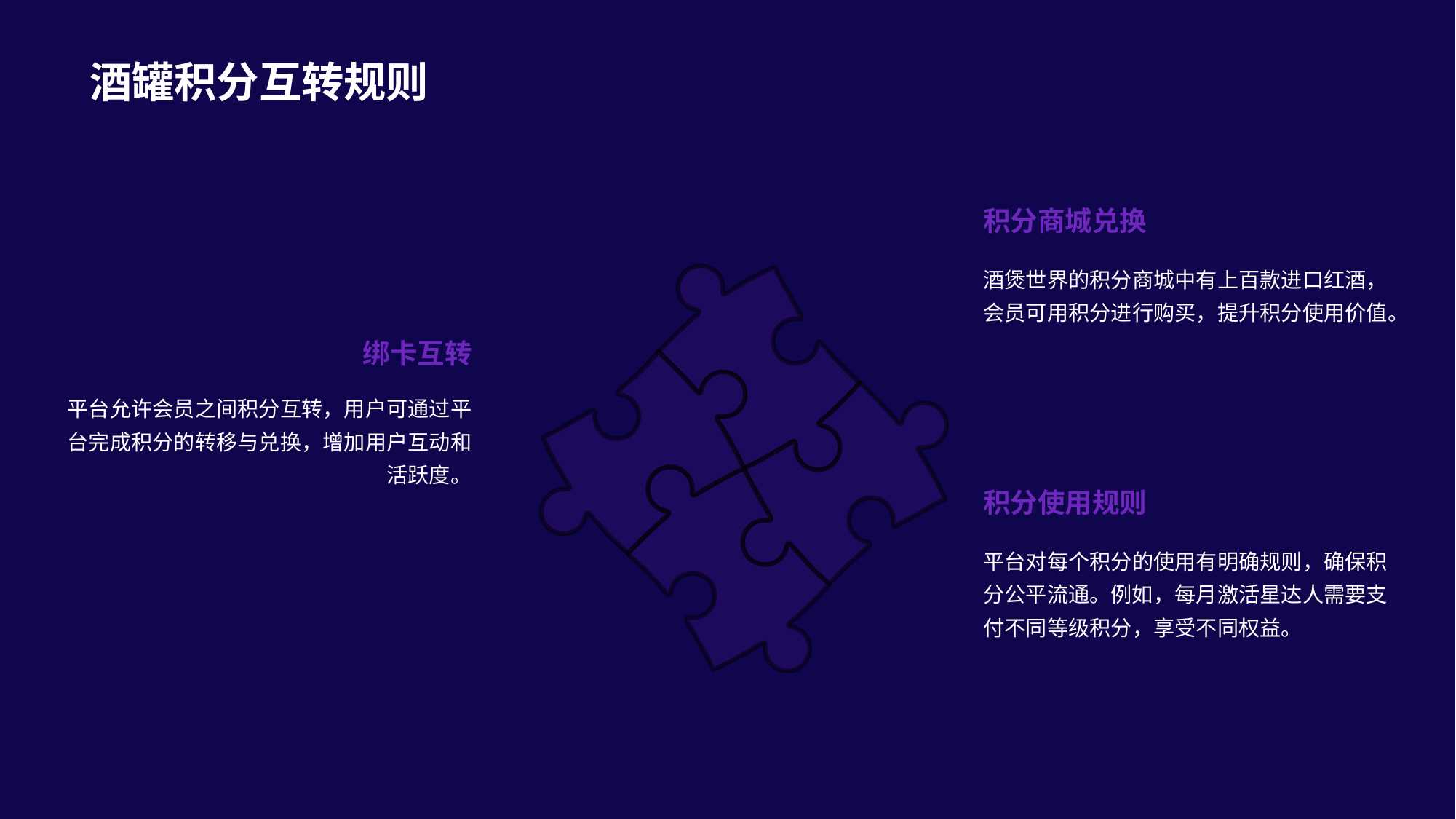

酒罐积分互转规则
积分商城兑换
酒煲世界的积分商城中有上百款进口红酒，会员可用积分进行购买，提升积分使用价值。
绑卡互转
平台允许会员之间积分互转，用户可通过平台完成积分的转移与兑换，增加用户互动和活跃度。
积分使用规则
平台对每个积分的使用有明确规则，确保积分公平流通。例如，每月激活星达人需要支付不同等级积分，享受不同权益。